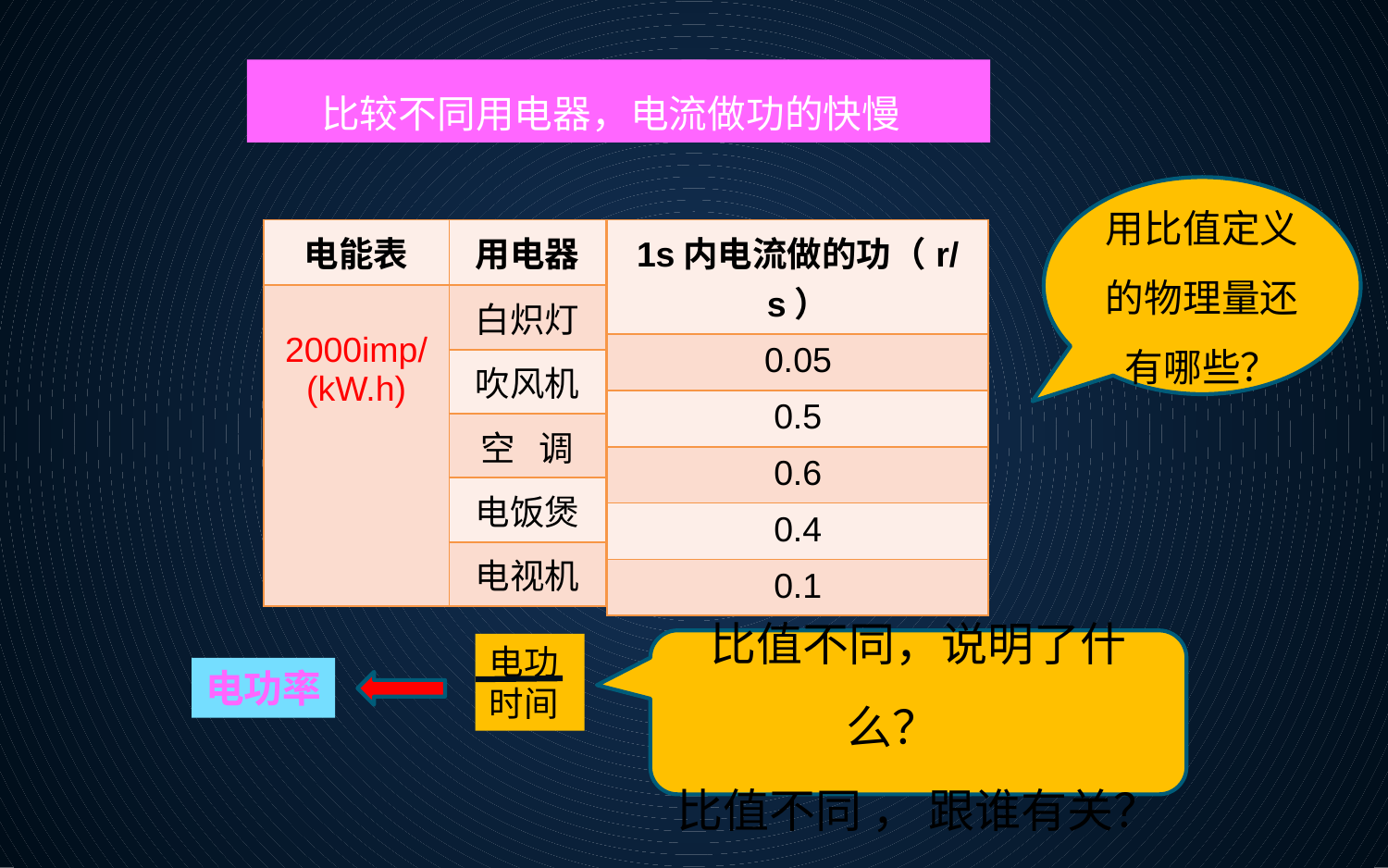

比较不同用电器，电流做功的快慢
用比值定义的物理量还有哪些？
| 电能表 | 用电器 |
| --- | --- |
| 2000imp/(kW.h) | 白炽灯 |
|  | 吹风机 |
|  | 空 调 |
|  | 电饭煲 |
|  | 电视机 |
| 1s内电流做的功（r/s） |
| --- |
| 0.05 |
| 0.5 |
| 0.6 |
| 0.4 |
| 0.1 |
比值不同，说明了什么？
比值不同 ， 跟谁有关？
电功
时间
电功率